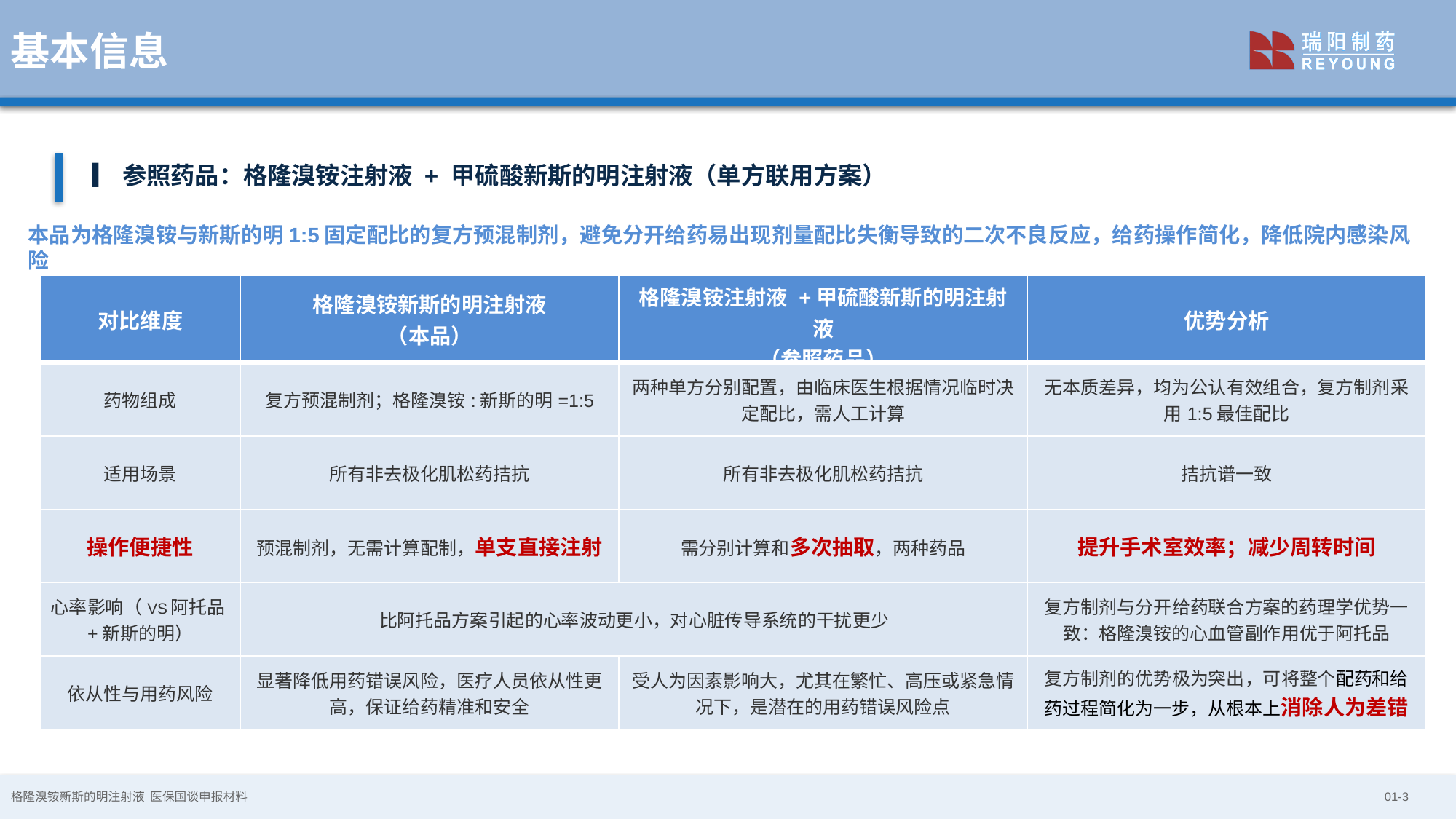

基本信息

▎参照药品：格隆溴铵注射液 + 甲硫酸新斯的明注射液（单方联用方案）
本品为格隆溴铵与新斯的明1:5固定配比的复方预混制剂，避免分开给药易出现剂量配比失衡导致的二次不良反应，给药操作简化，降低院内感染风险
| 对比维度 | 格隆溴铵新斯的明注射液 （本品） | 格隆溴铵注射液 +甲硫酸新斯的明注射液 （参照药品） | 优势分析 |
| --- | --- | --- | --- |
| 药物组成 | 复方预混制剂；格隆溴铵:新斯的明=1:5 | 两种单方分别配置，由临床医生根据情况临时决定配比，需人工计算 | 无本质差异，均为公认有效组合，复方制剂采用1:5最佳配比 |
| 适用场景 | 所有非去极化肌松药拮抗 | 所有非去极化肌松药拮抗 | 拮抗谱一致 |
| 操作便捷性 | 预混制剂，无需计算配制，单支直接注射 | 需分别计算和多次抽取，两种药品 | 提升手术室效率；减少周转时间 |
| 心率影响（VS阿托品+新斯的明） | 比阿托品方案引起的心率波动更小，对心脏传导系统的干扰更少 |  | 复方制剂与分开给药联合方案的药理学优势一致：格隆溴铵的心血管副作用优于阿托品 |
| 依从性与用药风险 | 显著降低用药错误风险，医疗人员依从性更高，保证给药精准和安全 | 受人为因素影响大，尤其在繁忙、高压或紧急情况下，是潜在的用药错误风险点 | 复方制剂的优势极为突出，可将整个配药和给药过程简化为一步，从根本上消除人为差错 |

01-3
格隆溴铵新斯的明注射液  医保国谈申报材料